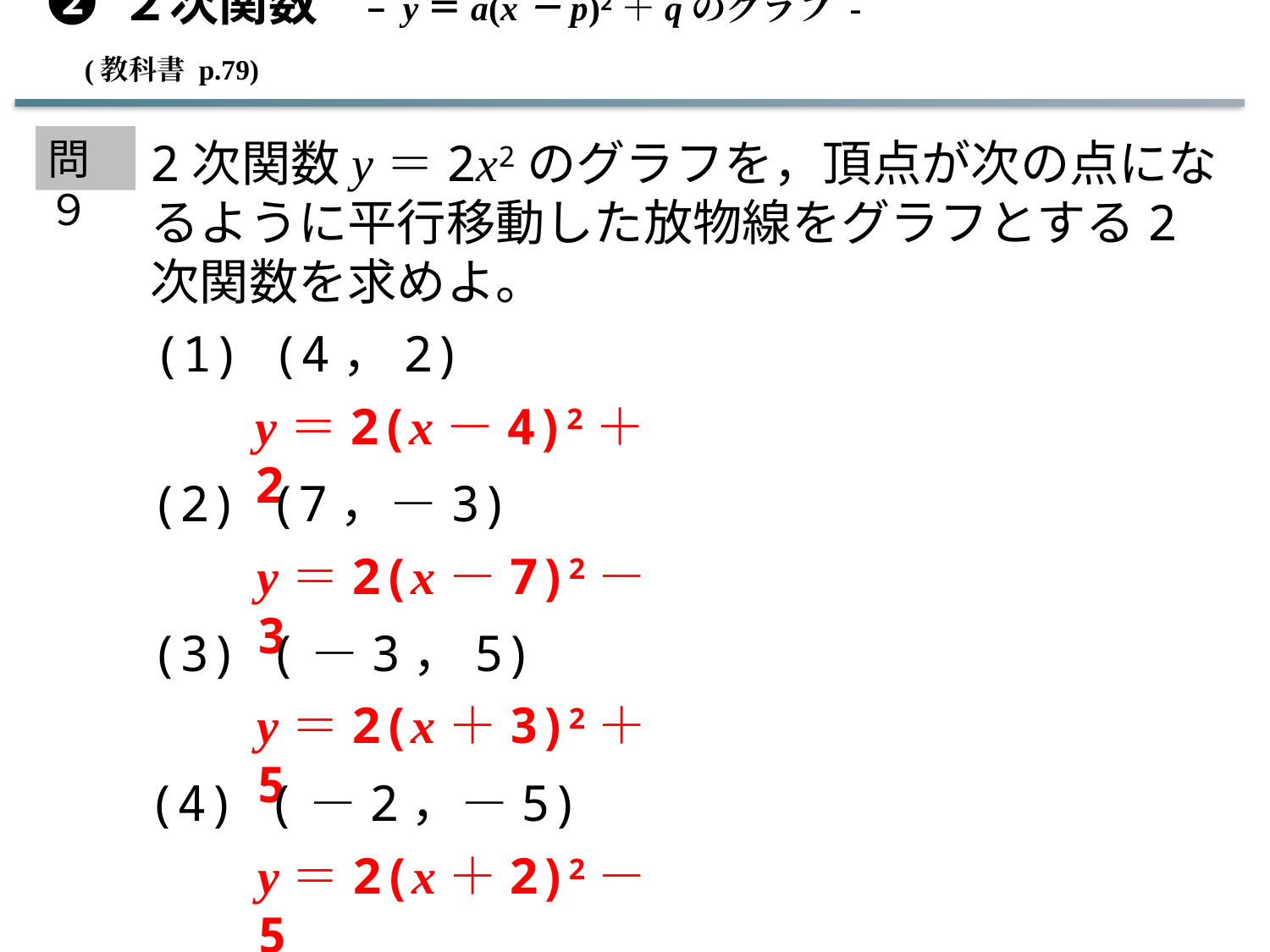

➋ ２次関数　– y＝a(x－p)2＋qのグラフ -　 　　 　　       (教科書 p.79)
問９
2次関数y＝2x2のグラフを，頂点が次の点になるように平行移動した放物線をグラフとする2次関数を求めよ。

(1) (4，2)
y＝2(x－4)2＋2
(2) (7，－3)
y＝2(x－7)2－3
(3) (－3，5)
y＝2(x＋3)2＋5
(4) (－2，－5)
y＝2(x＋2)2－5